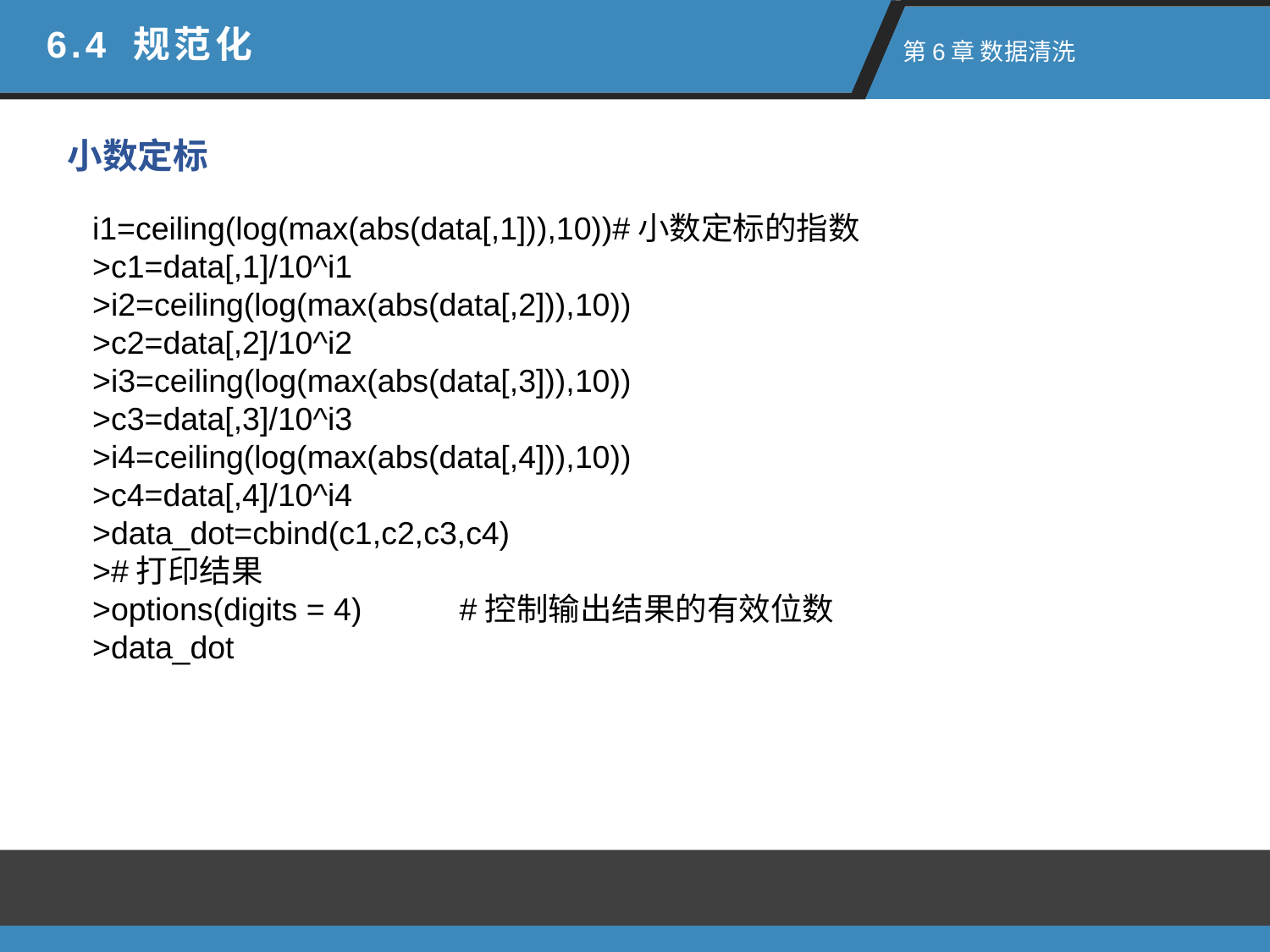

6.4 规范化
  第6章 数据清洗
小数定标
i1=ceiling(log(max(abs(data[,1])),10))#小数定标的指数
>c1=data[,1]/10^i1
>i2=ceiling(log(max(abs(data[,2])),10))
>c2=data[,2]/10^i2
>i3=ceiling(log(max(abs(data[,3])),10))
>c3=data[,3]/10^i3
>i4=ceiling(log(max(abs(data[,4])),10))
>c4=data[,4]/10^i4
>data_dot=cbind(c1,c2,c3,c4)
>#打印结果
>options(digits = 4)           #控制输出结果的有效位数
>data_dot